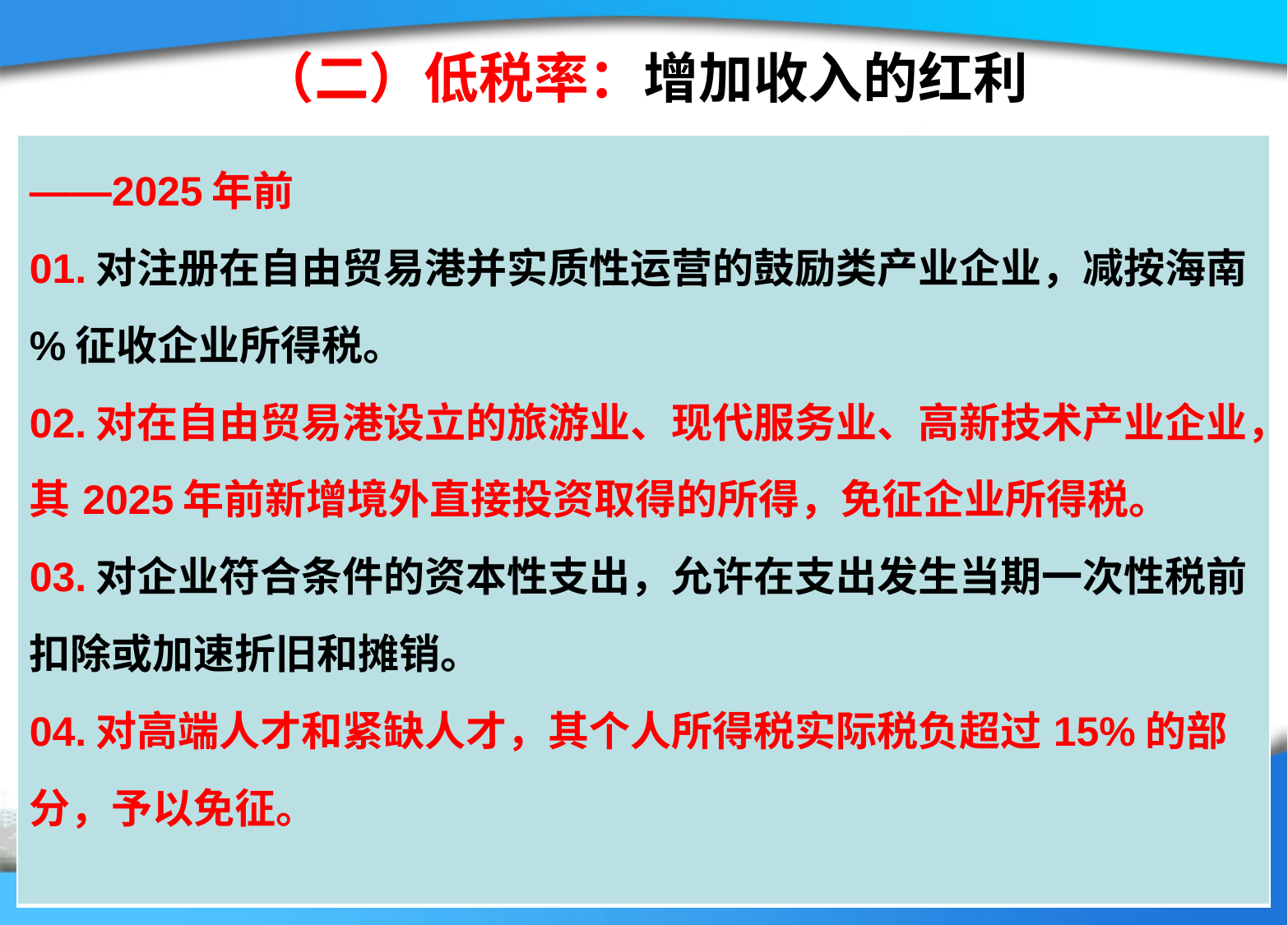

# （二）低税率：增加收入的红利
| ——2025年前 01.对注册在自由贸易港并实质性运营的鼓励类产业企业，减按海南%征收企业所得税。 02.对在自由贸易港设立的旅游业、现代服务业、高新技术产业企业，其2025年前新增境外直接投资取得的所得，免征企业所得税。 03.对企业符合条件的资本性支出，允许在支出发生当期一次性税前扣除或加速折旧和摊销。 04.对高端人才和紧缺人才，其个人所得税实际税负超过15%的部分，予以免征。 |
| --- |